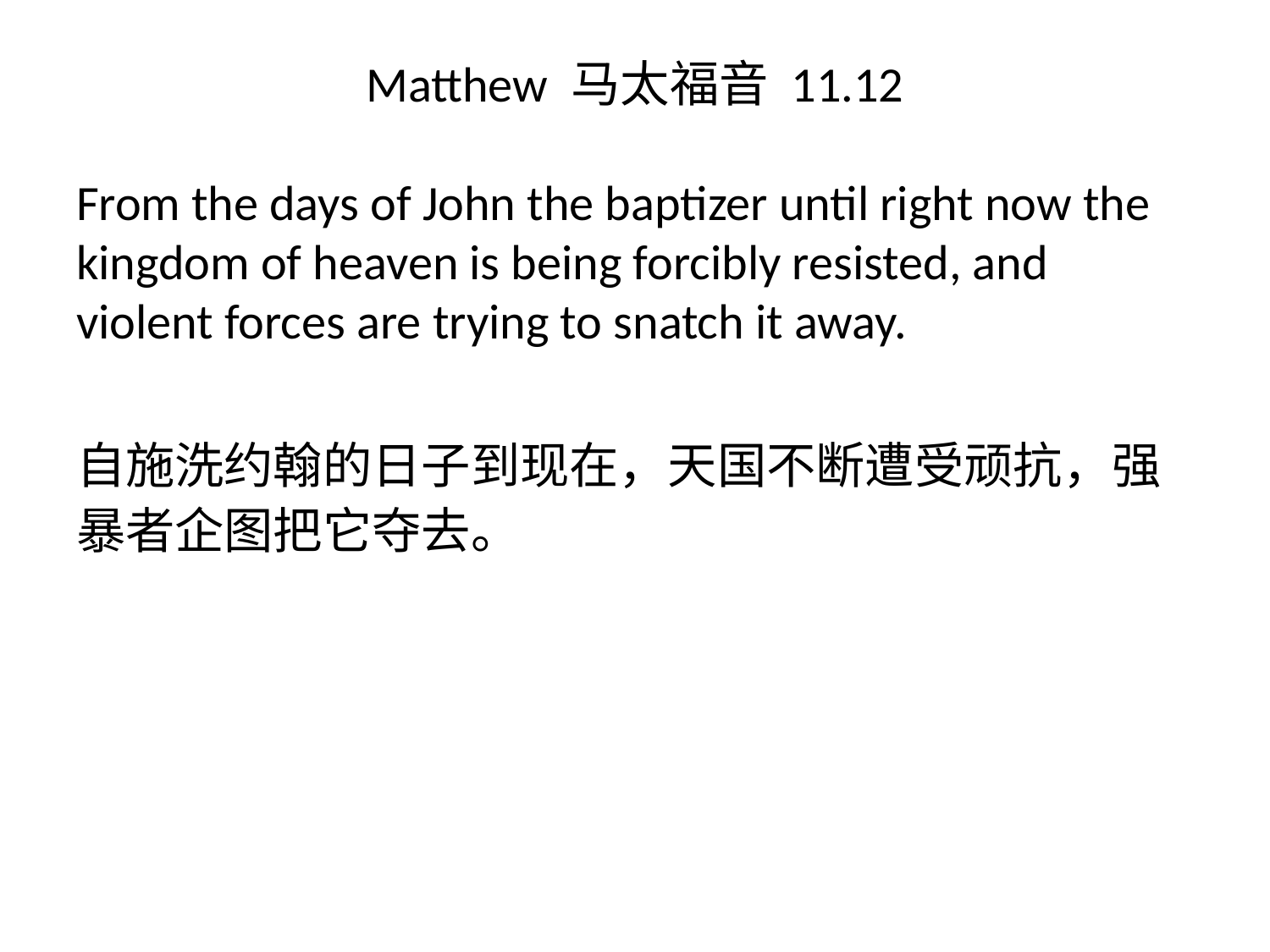

# Matthew 马太福音 11.12
From the days of John the baptizer until right now the kingdom of heaven is being forcibly resisted, and violent forces are trying to snatch it away.

自施洗约翰的日子到现在，天国不断遭受顽抗，强暴者企图把它夺去。